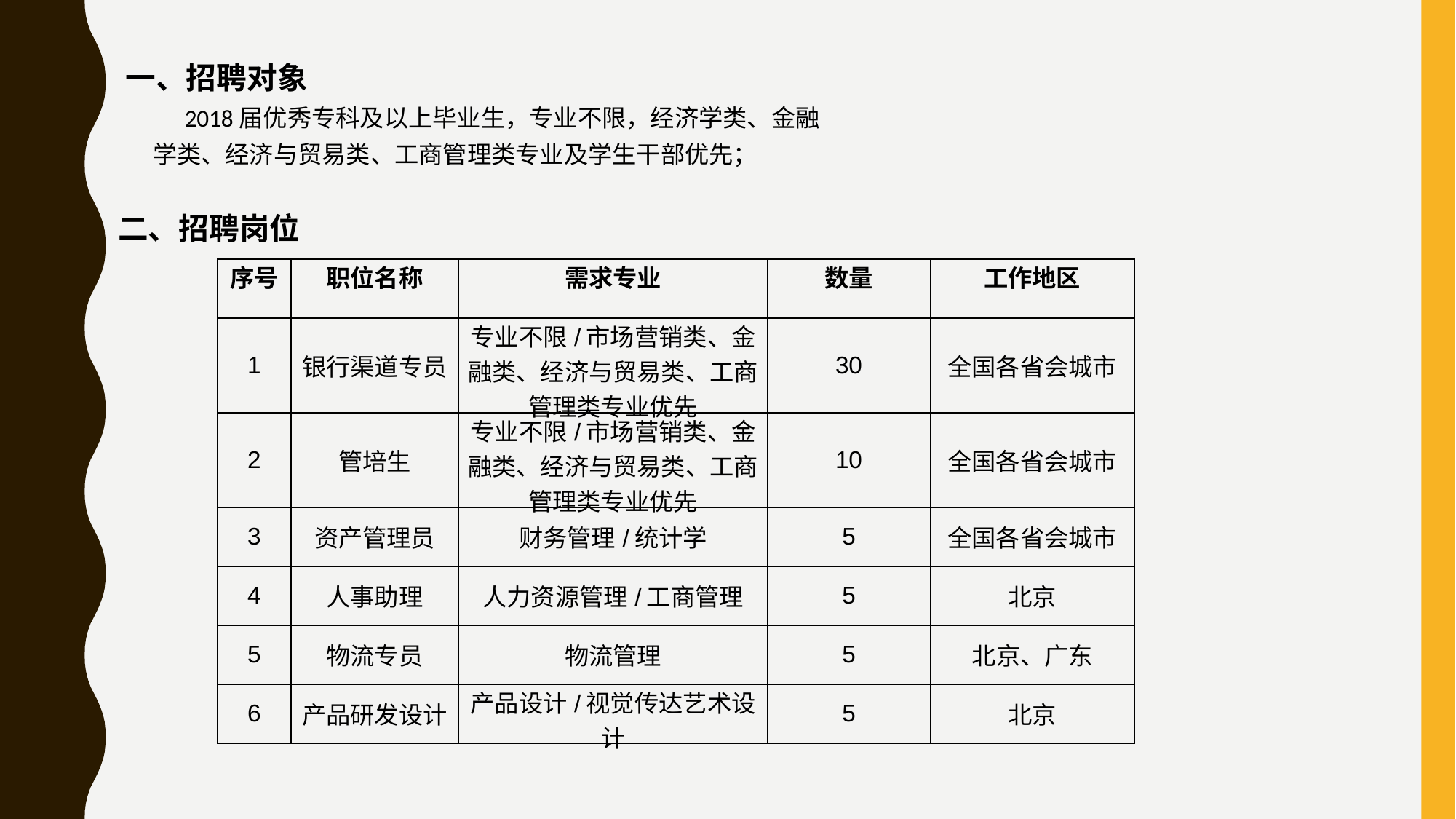

一、招聘对象
2018届优秀专科及以上毕业生，专业不限，经济学类、金融学类、经济与贸易类、工商管理类专业及学生干部优先；

二、招聘岗位

| 序号 | 职位名称 | 需求专业 | 数量 | 工作地区 |
| --- | --- | --- | --- | --- |
| 1 | 银行渠道专员 | 专业不限/市场营销类、金融类、经济与贸易类、工商管理类专业优先 | 30 | 全国各省会城市 |
| 2 | 管培生 | 专业不限/市场营销类、金融类、经济与贸易类、工商管理类专业优先 | 10 | 全国各省会城市 |
| 3 | 资产管理员 | 财务管理/统计学 | 5 | 全国各省会城市 |
| 4 | 人事助理 | 人力资源管理/工商管理 | 5 | 北京 |
| 5 | 物流专员 | 物流管理 | 5 | 北京、广东 |
| 6 | 产品研发设计 | 产品设计/视觉传达艺术设计 | 5 | 北京 |